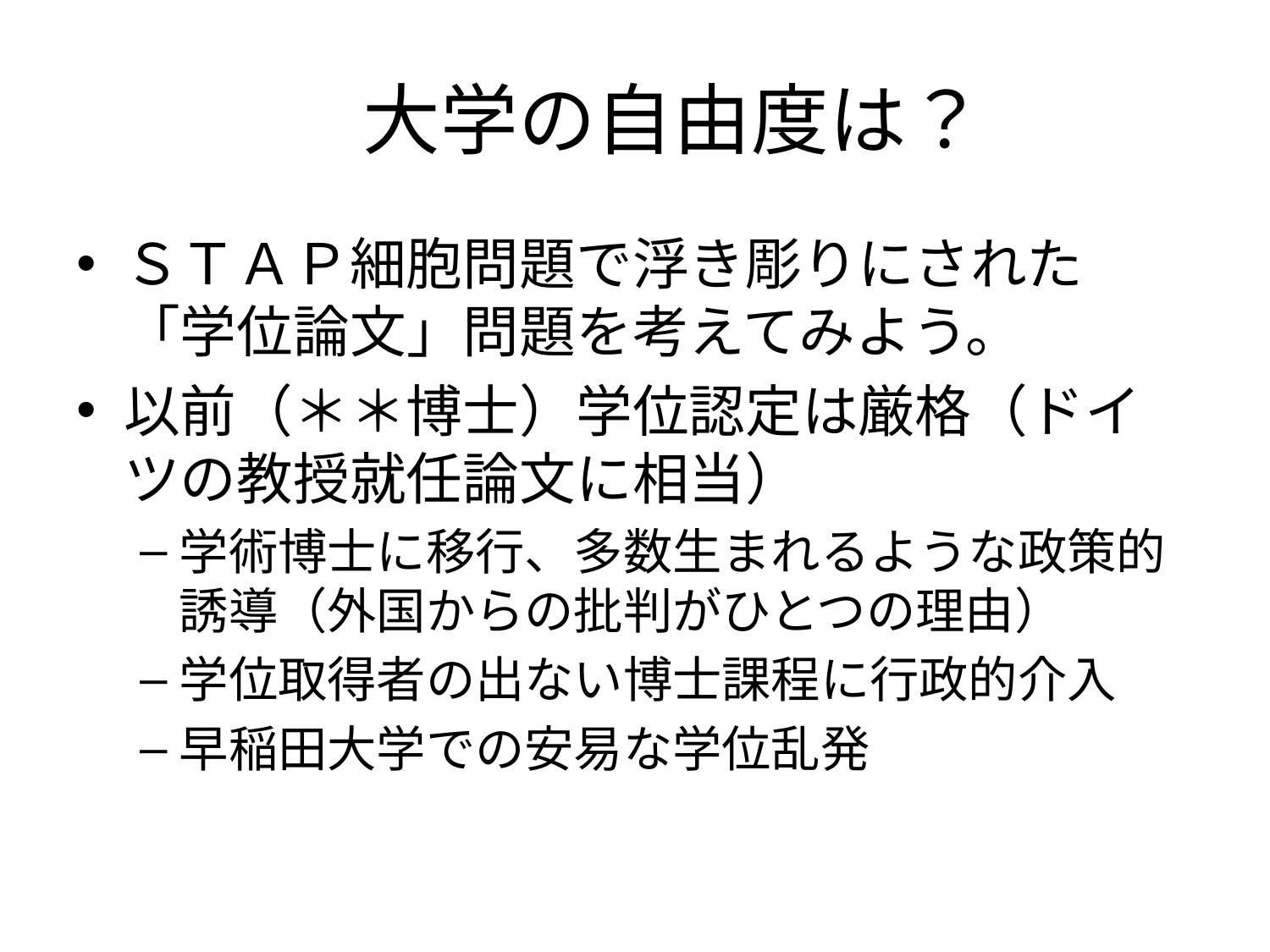

# 大学の自由度は？
ＳＴＡＰ細胞問題で浮き彫りにされた「学位論文」問題を考えてみよう。
以前（＊＊博士）学位認定は厳格（ドイツの教授就任論文に相当）
学術博士に移行、多数生まれるような政策的誘導（外国からの批判がひとつの理由）
学位取得者の出ない博士課程に行政的介入
早稲田大学での安易な学位乱発